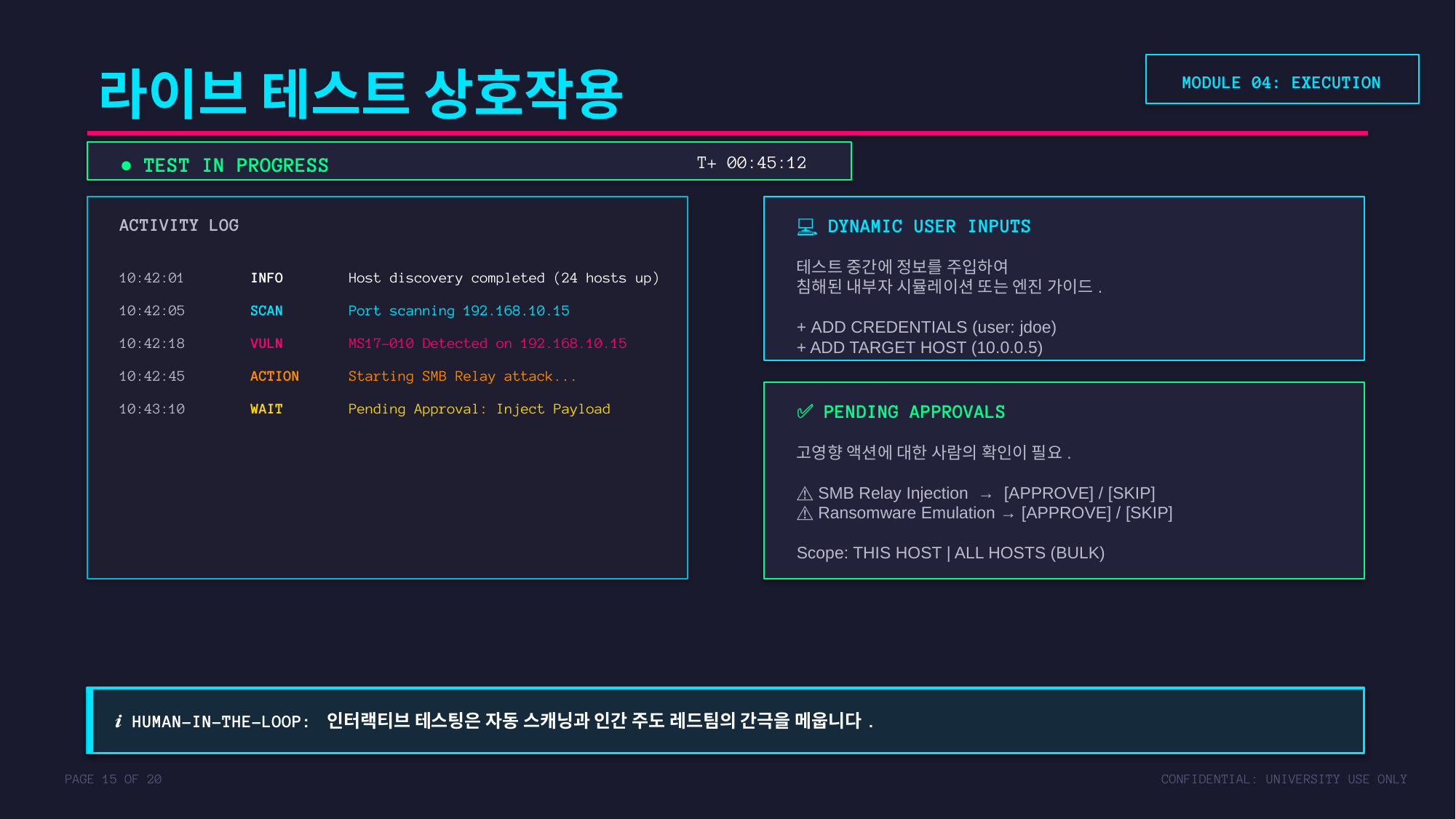

라이브 테스트 상호작용

MODULE 04: EXECUTION

● TEST IN PROGRESS
T+ 00:45:12

ACTIVITY LOG
💻 DYNAMIC USER INPUTS
테스트 중간에 정보를 주입하여
침해된 내부자 시뮬레이션 또는 엔진 가이드.
+ ADD CREDENTIALS (user: jdoe)
+ ADD TARGET HOST (10.0.0.5)
10:42:01
INFO
Host discovery completed (24 hosts up)
10:42:05
SCAN
Port scanning 192.168.10.15
10:42:18
VULN
MS17-010 Detected on 192.168.10.15
10:42:45
ACTION
Starting SMB Relay attack...

10:43:10
WAIT
Pending Approval: Inject Payload
✅ PENDING APPROVALS
고영향 액션에 대한 사람의 확인이 필요.
⚠ SMB Relay Injection  →  [APPROVE] / [SKIP]
⚠ Ransomware Emulation → [APPROVE] / [SKIP]
Scope: THIS HOST | ALL HOSTS (BULK)

ℹ HUMAN-IN-THE-LOOP: 인터랙티브 테스팅은 자동 스캐닝과 인간 주도 레드팀의 간극을 메웁니다.
PAGE 15 OF 20
CONFIDENTIAL: UNIVERSITY USE ONLY